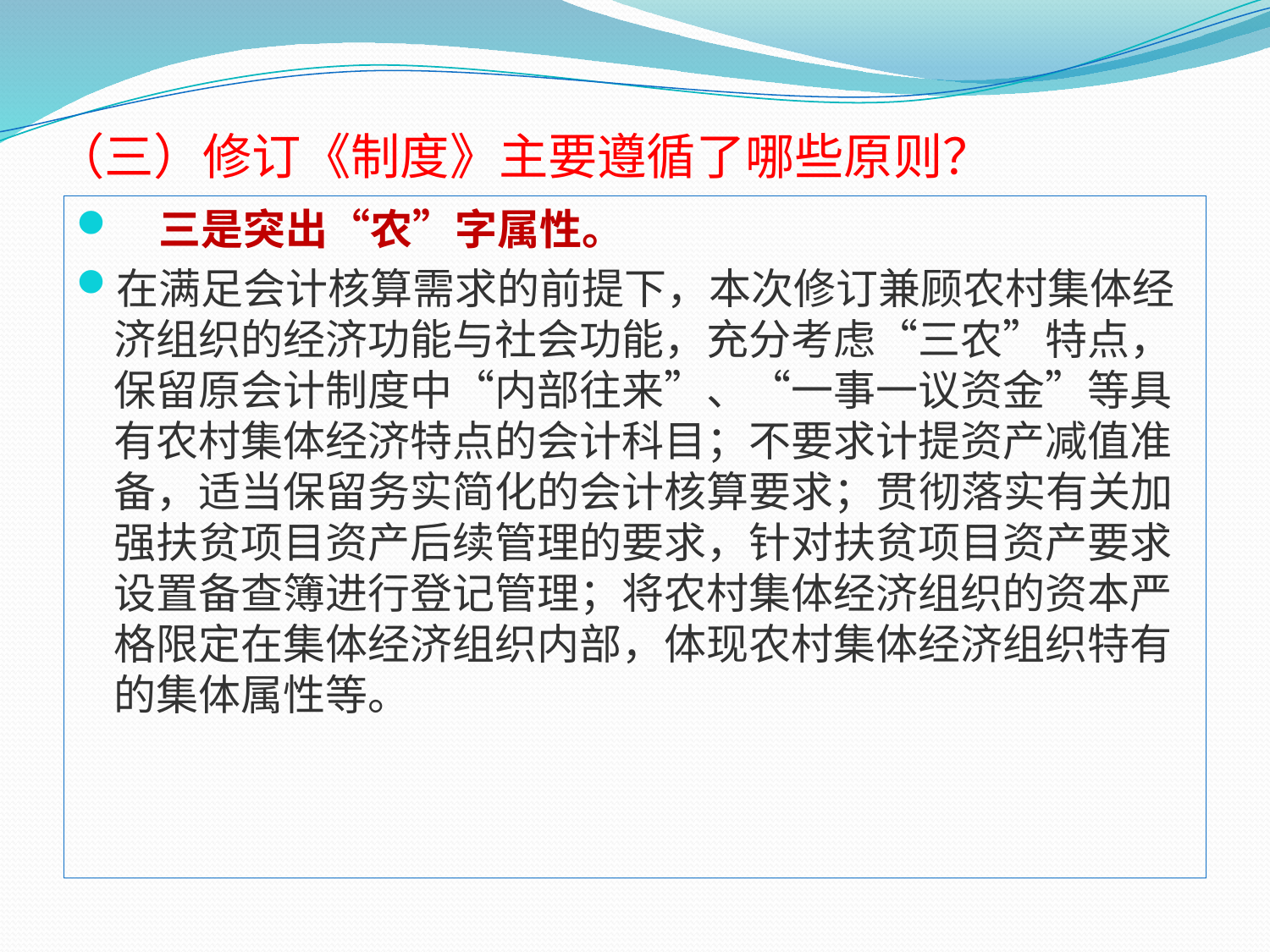

# （三）修订《制度》主要遵循了哪些原则？
　三是突出“农”字属性。
在满足会计核算需求的前提下，本次修订兼顾农村集体经济组织的经济功能与社会功能，充分考虑“三农”特点，保留原会计制度中“内部往来”、“一事一议资金”等具有农村集体经济特点的会计科目；不要求计提资产减值准备，适当保留务实简化的会计核算要求；贯彻落实有关加强扶贫项目资产后续管理的要求，针对扶贫项目资产要求设置备查簿进行登记管理；将农村集体经济组织的资本严格限定在集体经济组织内部，体现农村集体经济组织特有的集体属性等。